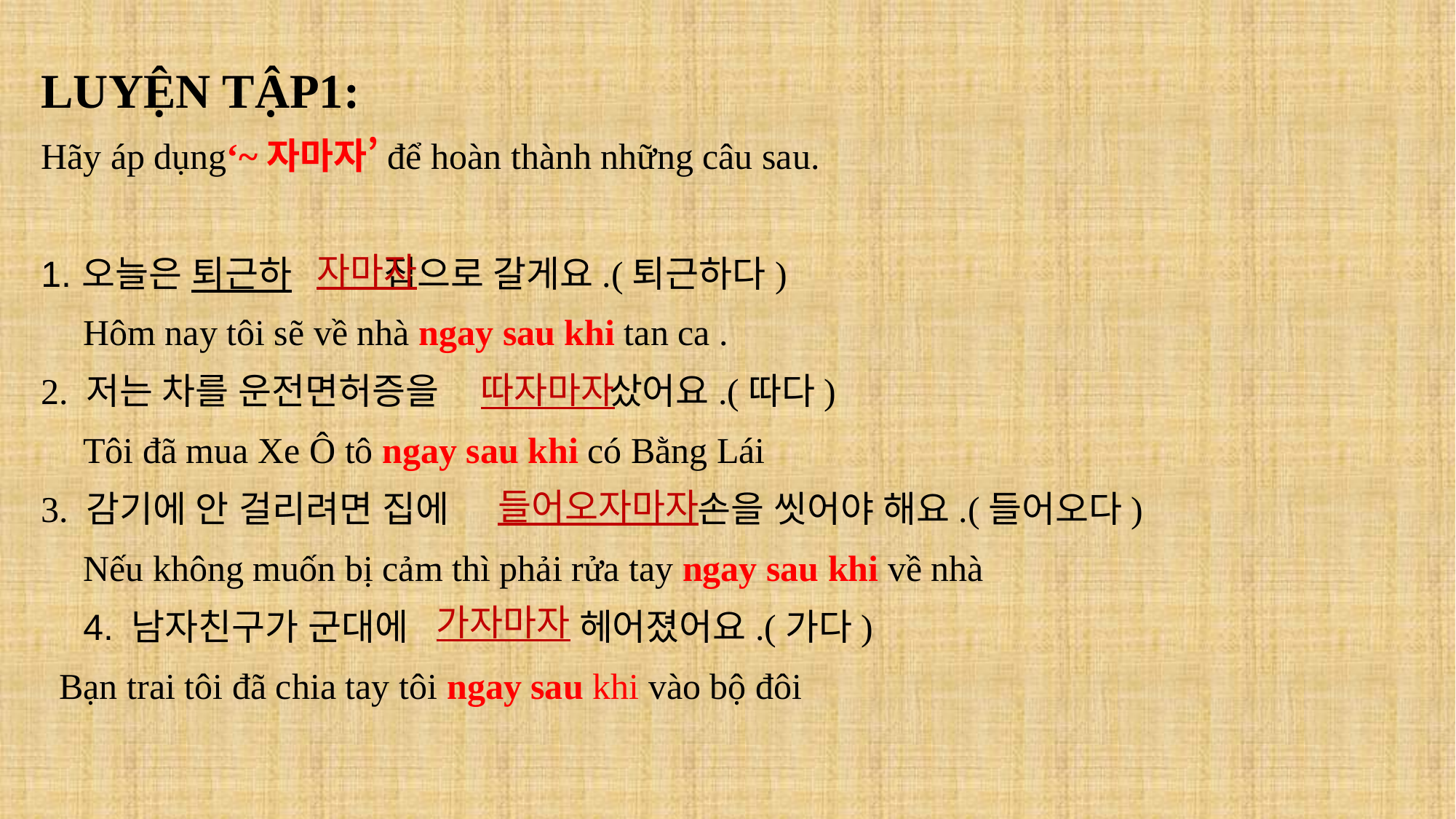

LUYỆN TẬP1:
Hãy áp dụng‘~자마자’để hoàn thành những câu sau.

오늘은 퇴근하         집으로 갈게요.(퇴근하다)
Hôm nay tôi sẽ về nhà ngay sau khi tan ca .
2. 저는 차를 운전면허증을                 샀어요.(따다)
Tôi đã mua Xe Ô tô ngay sau khi có Bằng Lái
3. 감기에 안 걸리려면 집에                         손을 씻어야 해요.(들어오다)
Nếu không muốn bị cảm thì phải rửa tay ngay sau khi về nhà
4. 남자친구가 군대에                 헤어졌어요.(가다)
Bạn trai tôi đã chia tay tôi ngay sau khi vào bộ đôi
자마자
따자마자
들어오자마자
가자마자